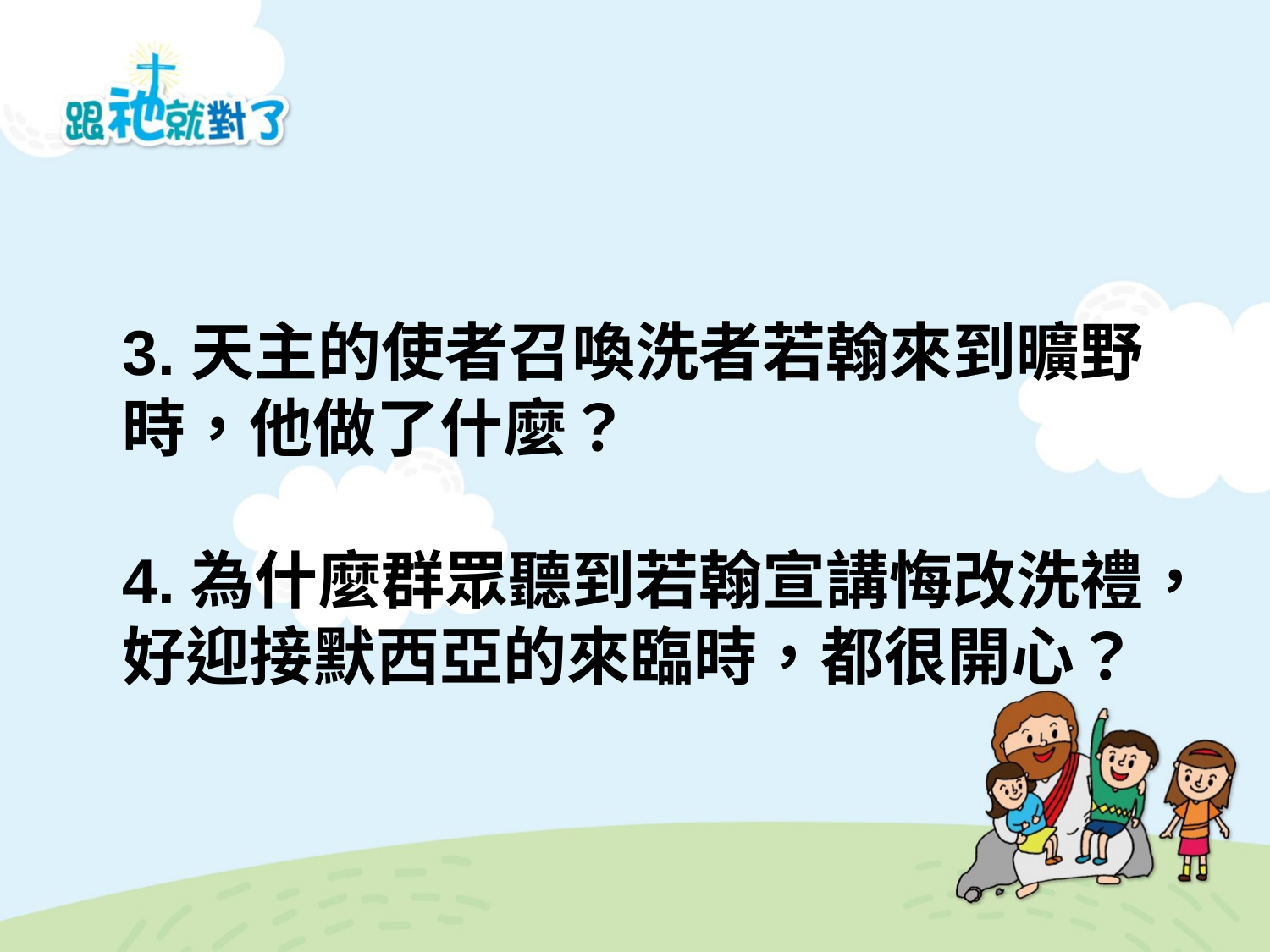

3.天主的使者召喚洗者若翰來到曠野時，他做了什麼？

4.為什麼群眾聽到若翰宣講悔改洗禮，好迎接默西亞的來臨時，都很開心？